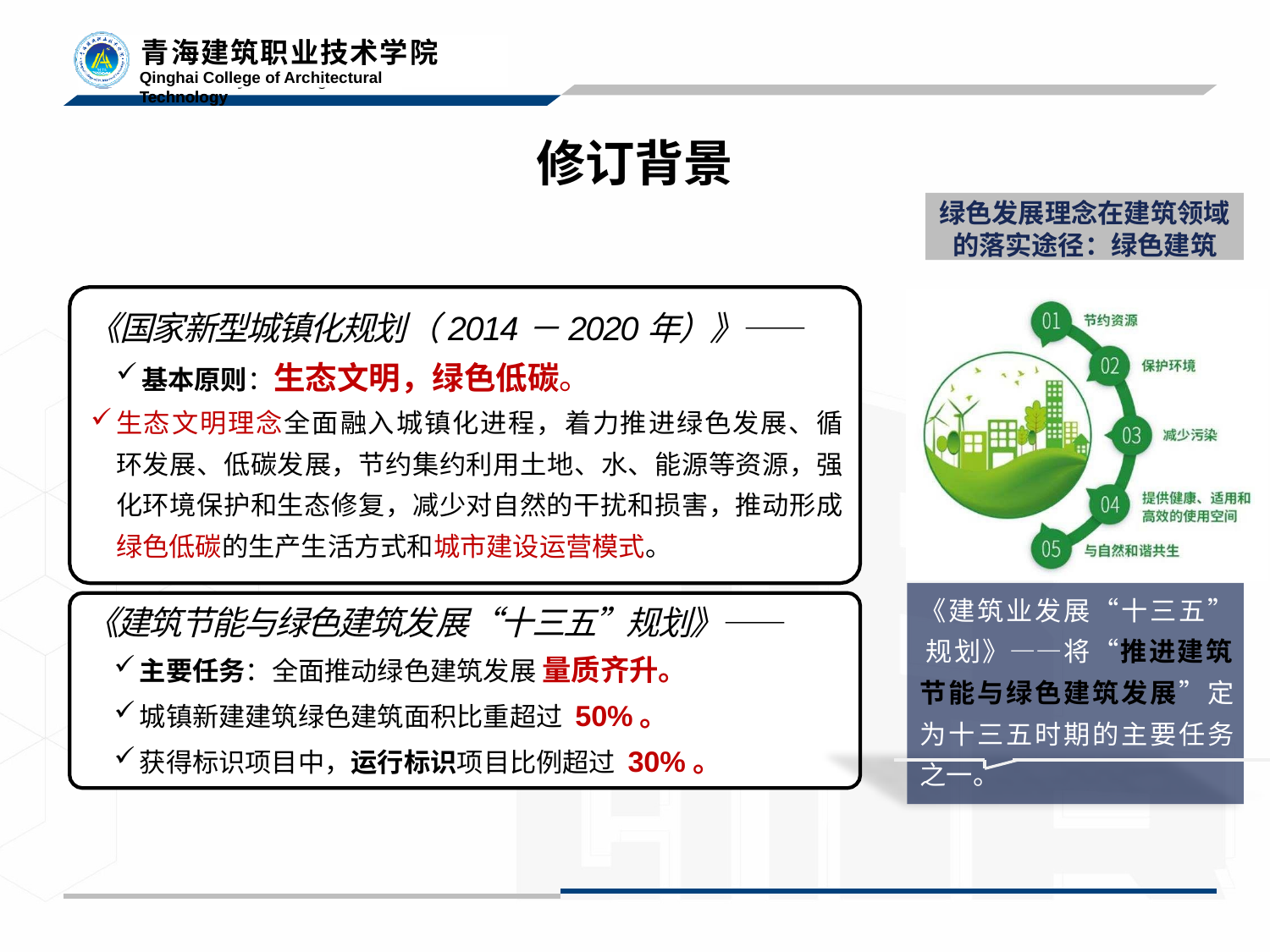

# 修订背景
绿色发展理念在建筑领域 的落实途径：绿色建筑

《国家新型城镇化规划（2014－2020年）》——
基本原则：生态文明，绿色低碳。
生态文明理念全面融入城镇化进程，着力推进绿色发展、循 环发展、低碳发展，节约集约利用土地、水、能源等资源，强 化环境保护和生态修复，减少对自然的干扰和损害，推动形成 绿色低碳的生产生活方式和城市建设运营模式。
《建筑业发展“十三五”  规划》——将“推进建筑 节能与绿色建筑发展”定 为十三五时期的主要任务 之一。

《建筑节能与绿色建筑发展“十三五”规划》——
主要任务：全面推动绿色建筑发展 量质齐升。
城镇新建建筑绿色建筑面积比重超过 50%。
获得标识项目中，运行标识项目比例超过 30%。